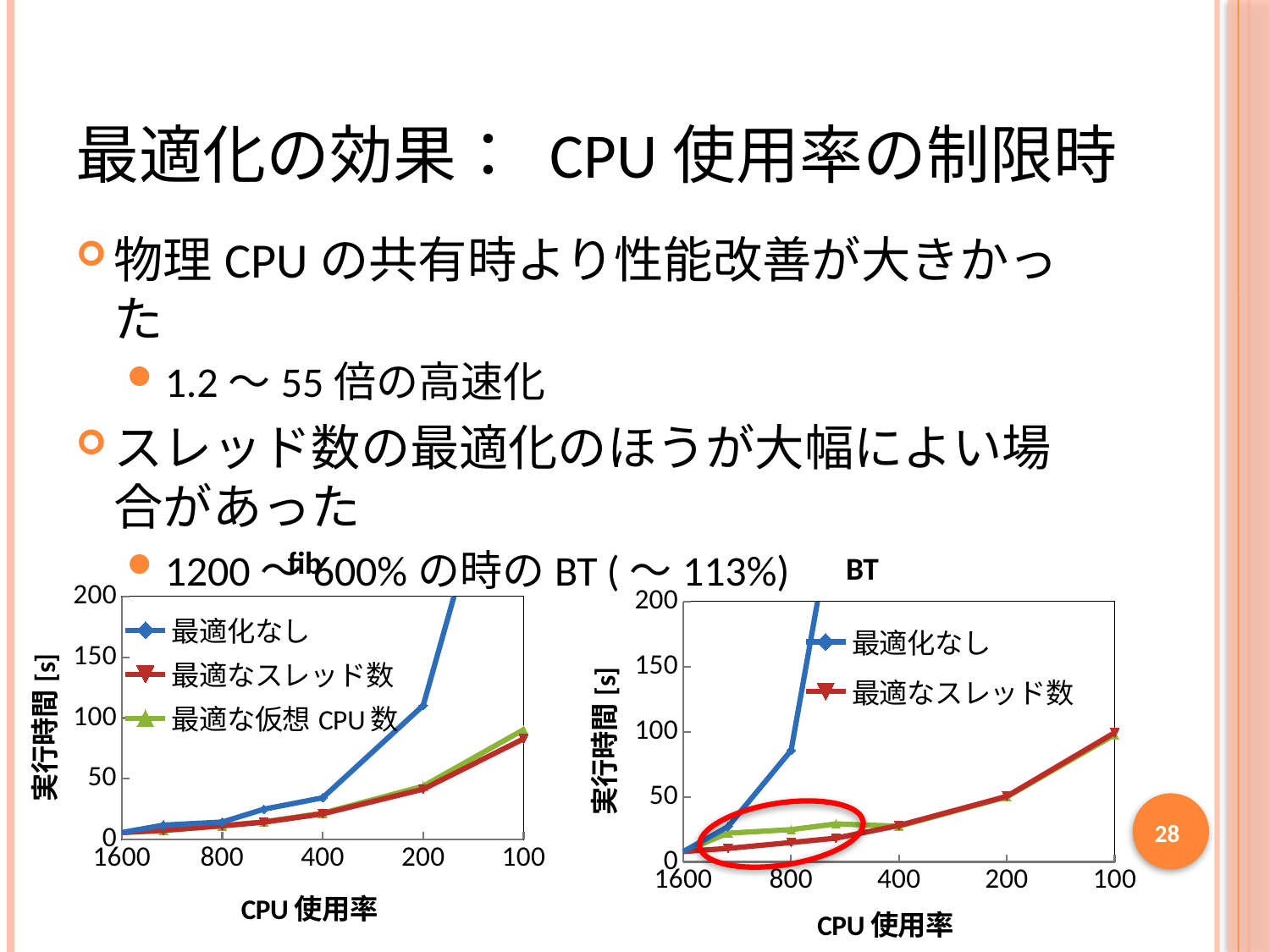

# 最適化の効果： CPU使用率の制限時
物理CPUの共有時より性能改善が大きかった
1.2〜55倍の高速化
スレッド数の最適化のほうが大幅によい場合があった
1200〜600%の時のBT (〜113%)

### Chart: fib

| Category |  |  |  |
|---|---|---|---|

### Chart: BT

| Category |  |  |  |
|---|---|---|---|
28